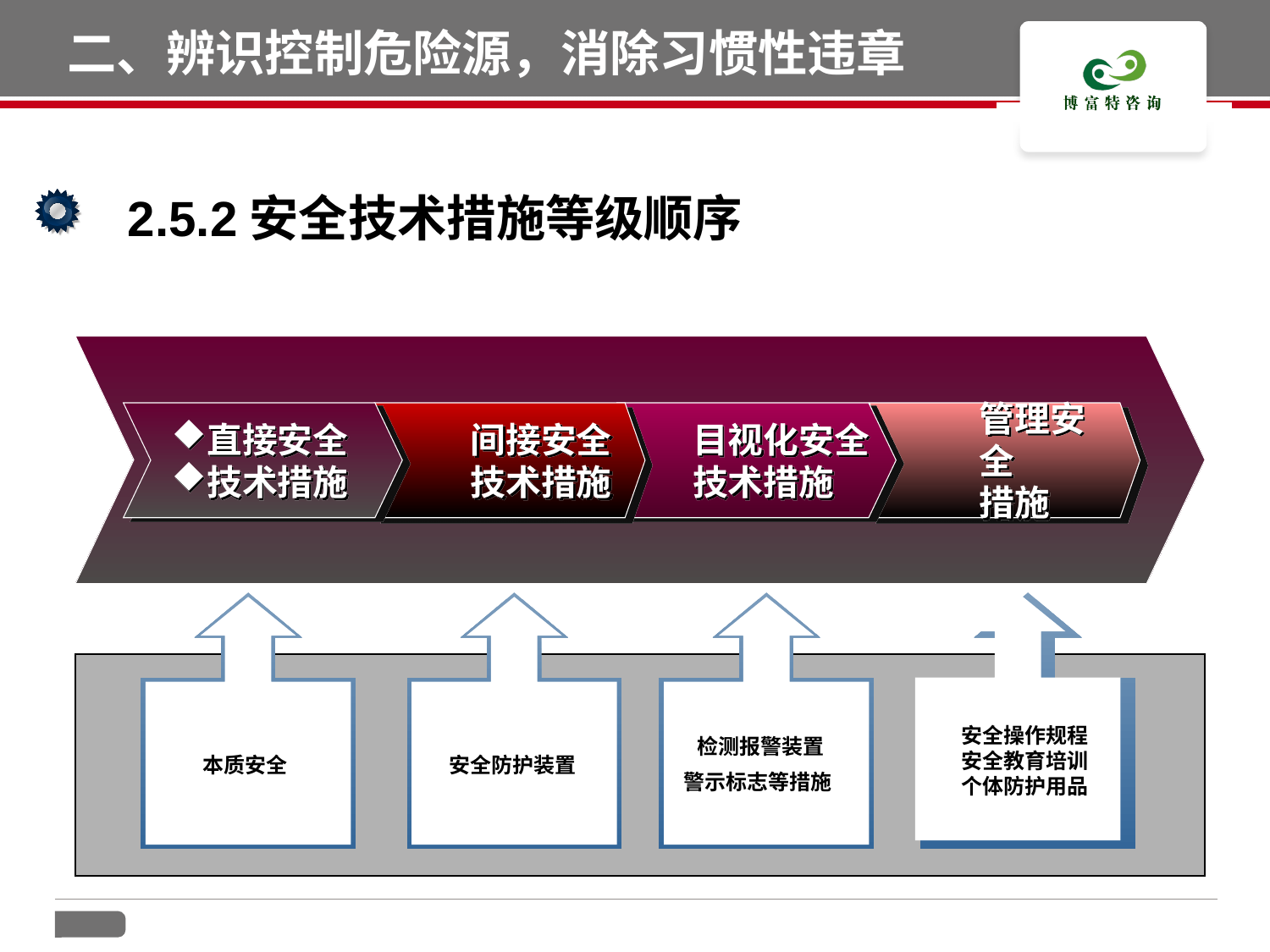

# 二、辨识控制危险源，消除习惯性违章
2.5.2安全技术措施等级顺序

管理安全
措施
间接安全
技术措施
目视化安全
技术措施
直接安全
技术措施

安全操作规程
安全教育培训
个体防护用品
检测报警装置
警示标志等措施
安全防护装置
本质安全